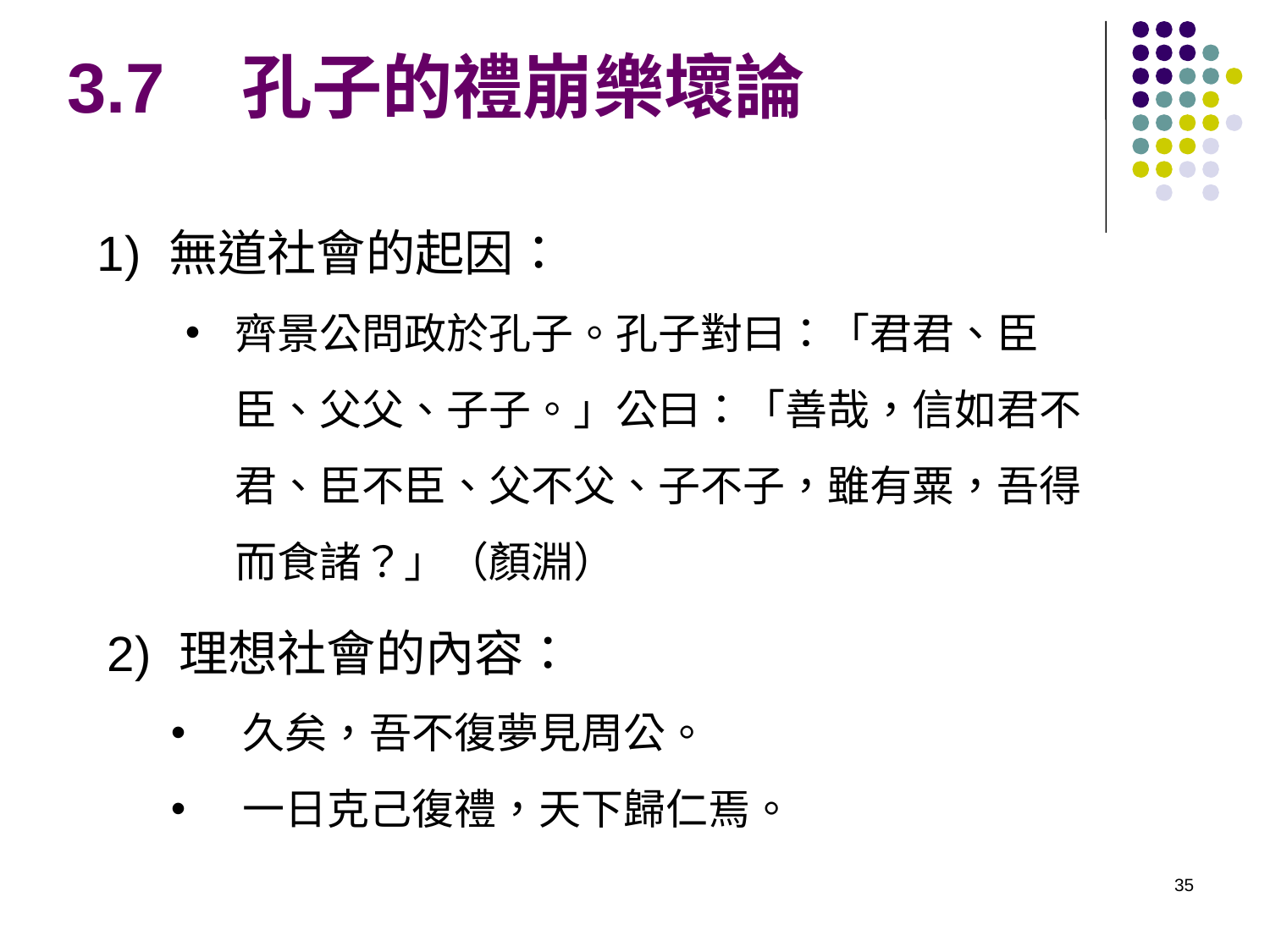

3.7   孔子的禮崩樂壞論

無道社會的起因：
齊景公問政於孔子。孔子對曰：「君君、臣臣、父父、子子。」公曰：「善哉，信如君不君、臣不臣、父不父、子不子，雖有粟，吾得而食諸？」（顏淵）
理想社會的內容：
久矣，吾不復夢見周公。
一日克己復禮，天下歸仁焉。
35